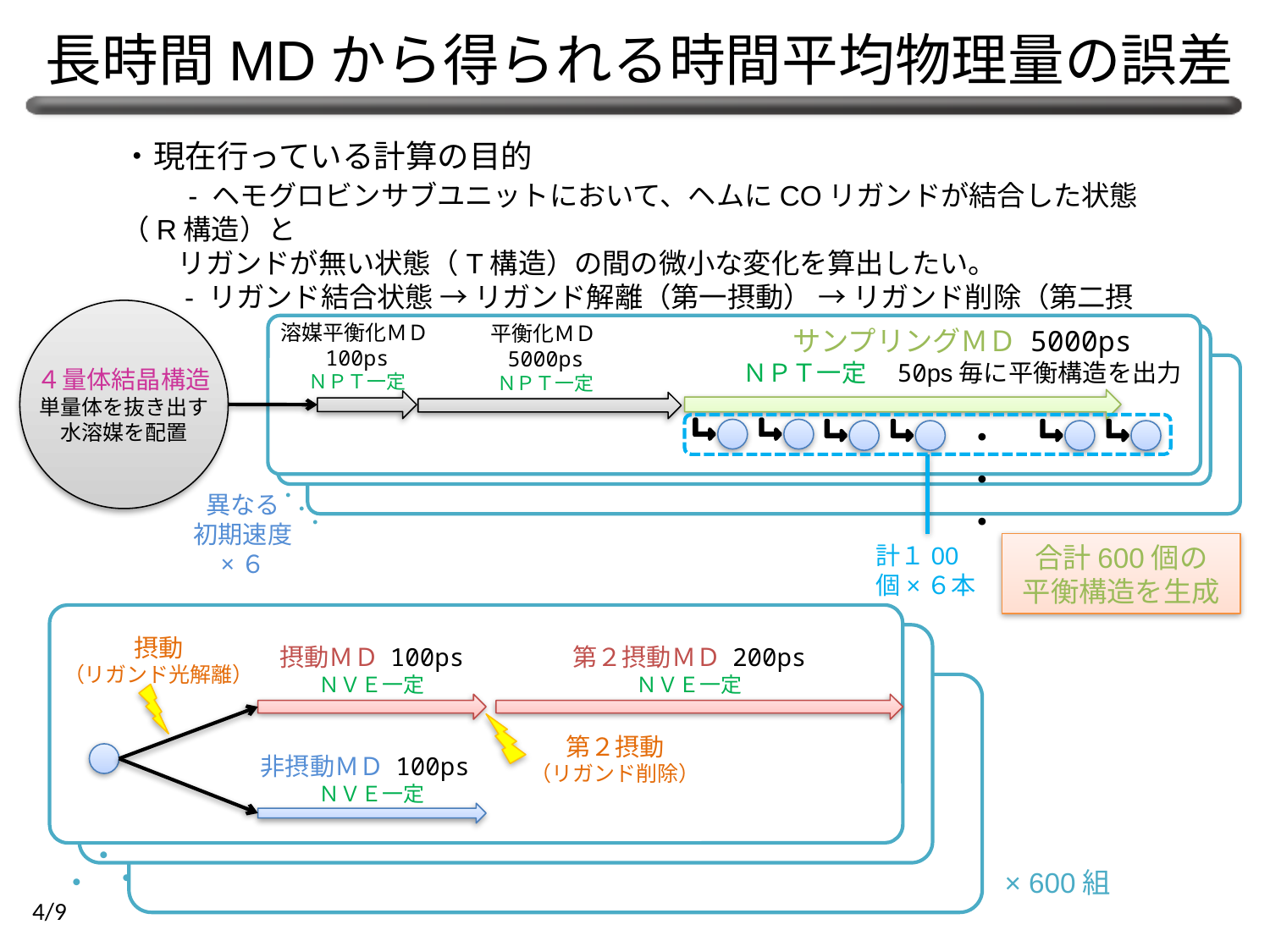

長時間MDから得られる時間平均物理量の誤差
・現在行っている計算の目的
　　- ヘモグロビンサブユニットにおいて、ヘムにCOリガンドが結合した状態（R構造）と
　　リガンドが無い状態（T構造）の間の微小な変化を算出したい。
　　- リガンド結合状態 → リガンド解離（第一摂動） → リガンド削除（第二摂動）
４量体結晶構造
単量体を抜き出す
水溶媒を配置
溶媒平衡化ＭＤ
100ps
ＮＰＴ一定

サンプリングＭＤ 5000ps
ＮＰＴ一定　50ps毎に平衡構造を出力
平衡化ＭＤ
5000ps
ＮＰＴ一定

・・・

異なる
初期速度
×６
・・・
計１00個×６本
合計600個の
平衡構造を生成

摂動
（リガンド光解離）
摂動ＭＤ 100ps
ＮＶＥ一定
第２摂動ＭＤ 200ps
ＮＶＥ一定

第２摂動
（リガンド削除）

非摂動ＭＤ 100ps
ＮＶＥ一定

・・・
× 600組
4/9